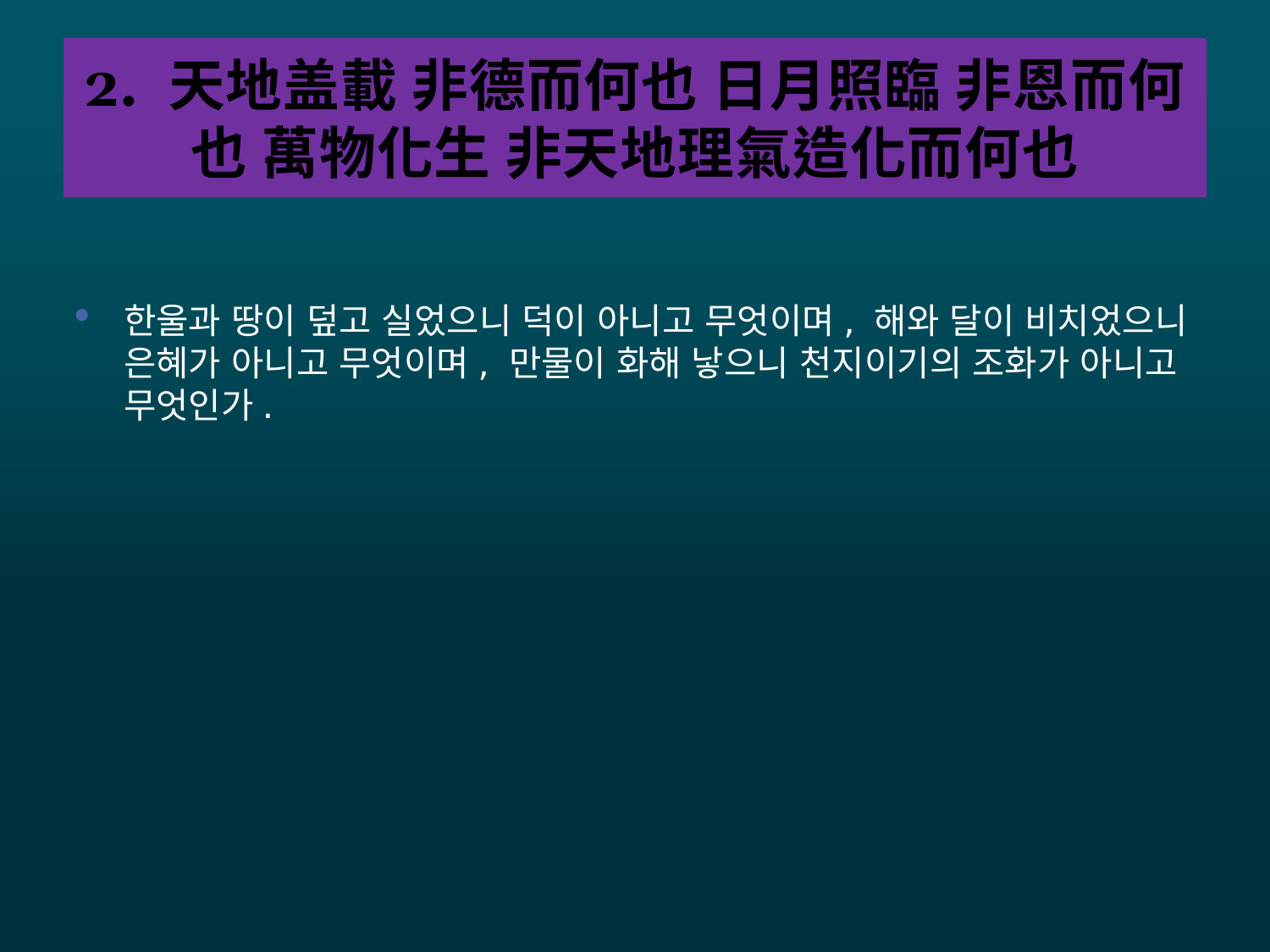

# 2. 天地盖載 非德而何也 日月照臨 非恩而何也 萬物化生 非天地理氣造化而何也
한울과 땅이 덮고 실었으니 덕이 아니고 무엇이며, 해와 달이 비치었으니 은혜가 아니고 무엇이며, 만물이 화해 낳으니 천지이기의 조화가 아니고 무엇인가.